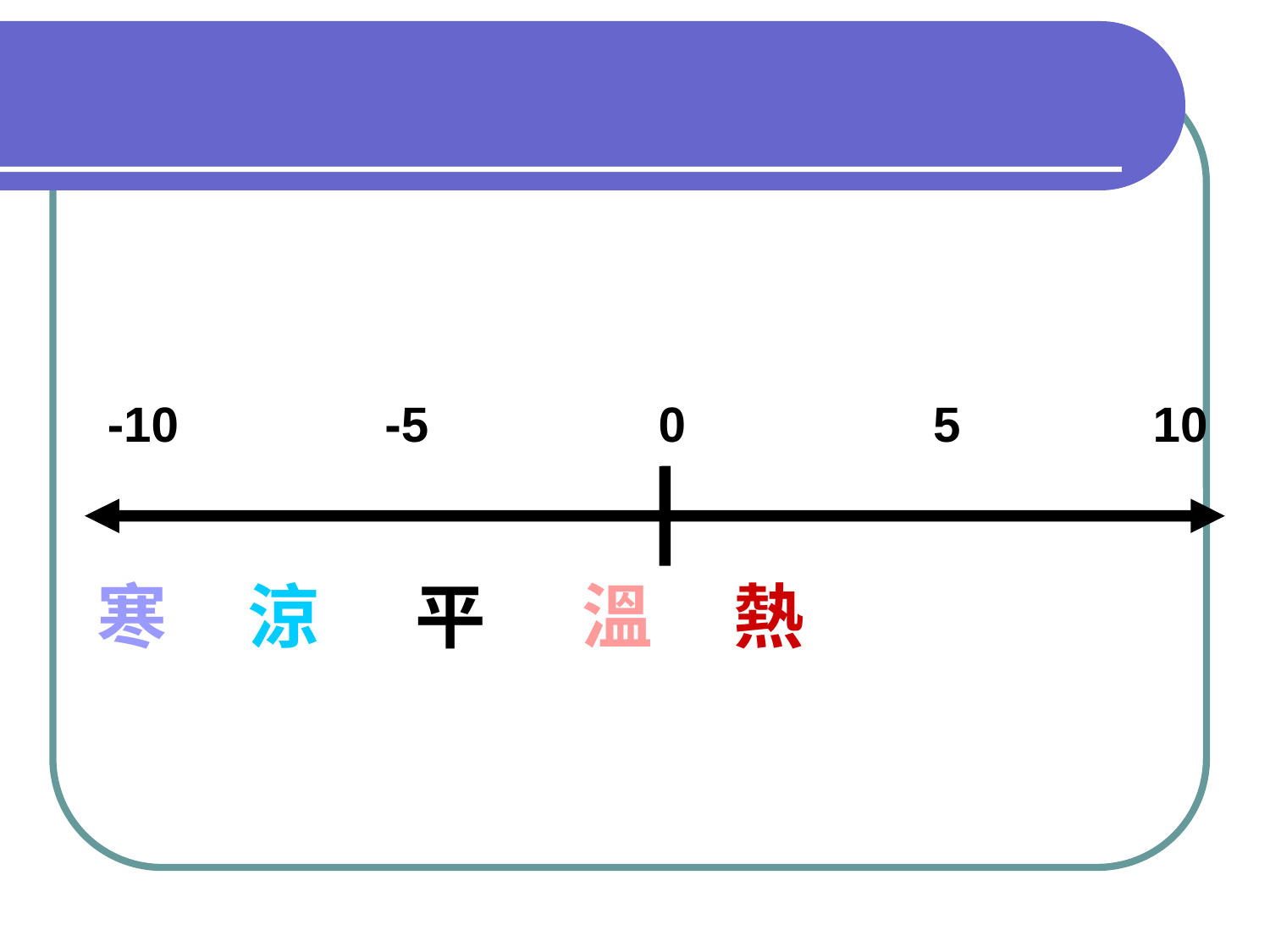

# 四氣

-10               -5                 0                  5              10

寒     涼      平      溫     熱